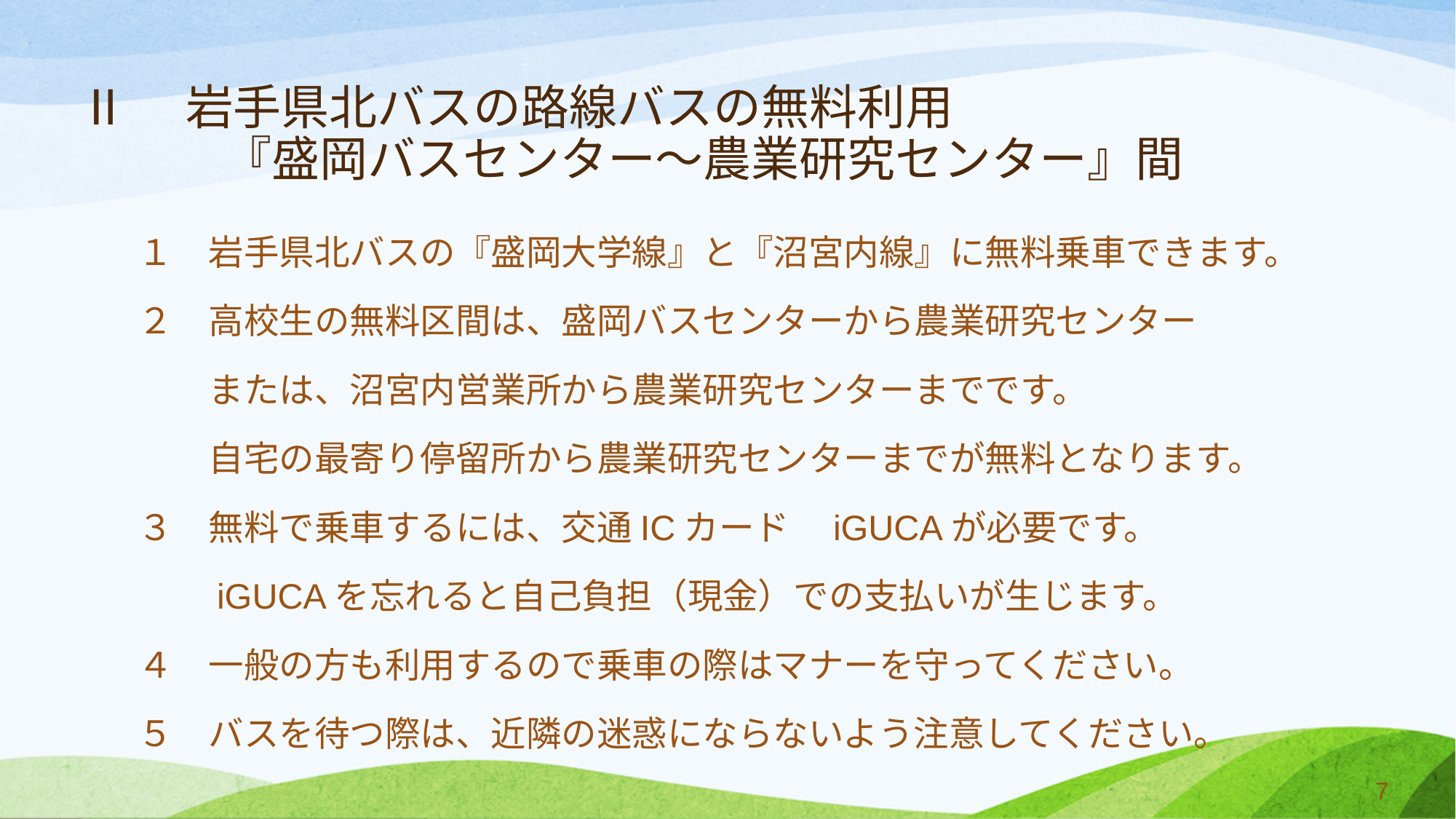

# Ⅱ　岩手県北バスの路線バスの無料利用 　　　『盛岡バスセンター～農業研究センター』間
１　岩手県北バスの『盛岡大学線』と『沼宮内線』に無料乗車できます。
２　高校生の無料区間は、盛岡バスセンターから農業研究センター
　　または、沼宮内営業所から農業研究センターまでです。
　　自宅の最寄り停留所から農業研究センターまでが無料となります。
３　無料で乗車するには、交通ICカード　iGUCAが必要です。
　　iGUCAを忘れると自己負担（現金）での支払いが生じます。
４　一般の方も利用するので乗車の際はマナーを守ってください。
５　バスを待つ際は、近隣の迷惑にならないよう注意してください。

7